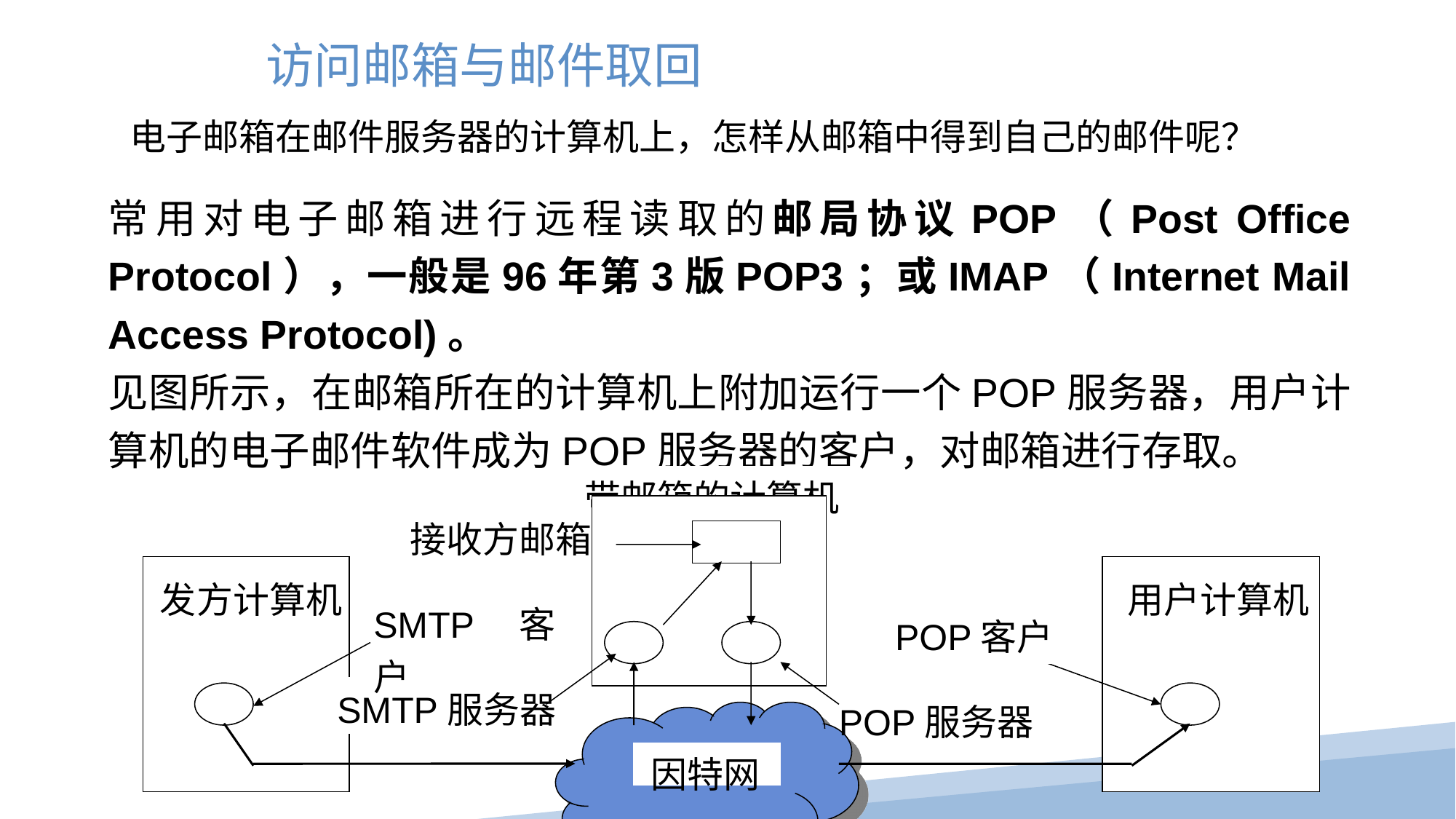

访问邮箱与邮件取回
电子邮箱在邮件服务器的计算机上，怎样从邮箱中得到自己的邮件呢？
常用对电子邮箱进行远程读取的邮局协议POP（Post Office Protocol），一般是96年第3版POP3；或IMAP（Internet Mail Access Protocol)。
见图所示，在邮箱所在的计算机上附加运行一个POP服务器，用户计算机的电子邮件软件成为POP服务器的客户，对邮箱进行存取。
 带邮箱的计算机

接收方邮箱

 发方计算机

  用户计算机

SMTP客户

POP客户

SMTP服务器

POP服务器

 因特网